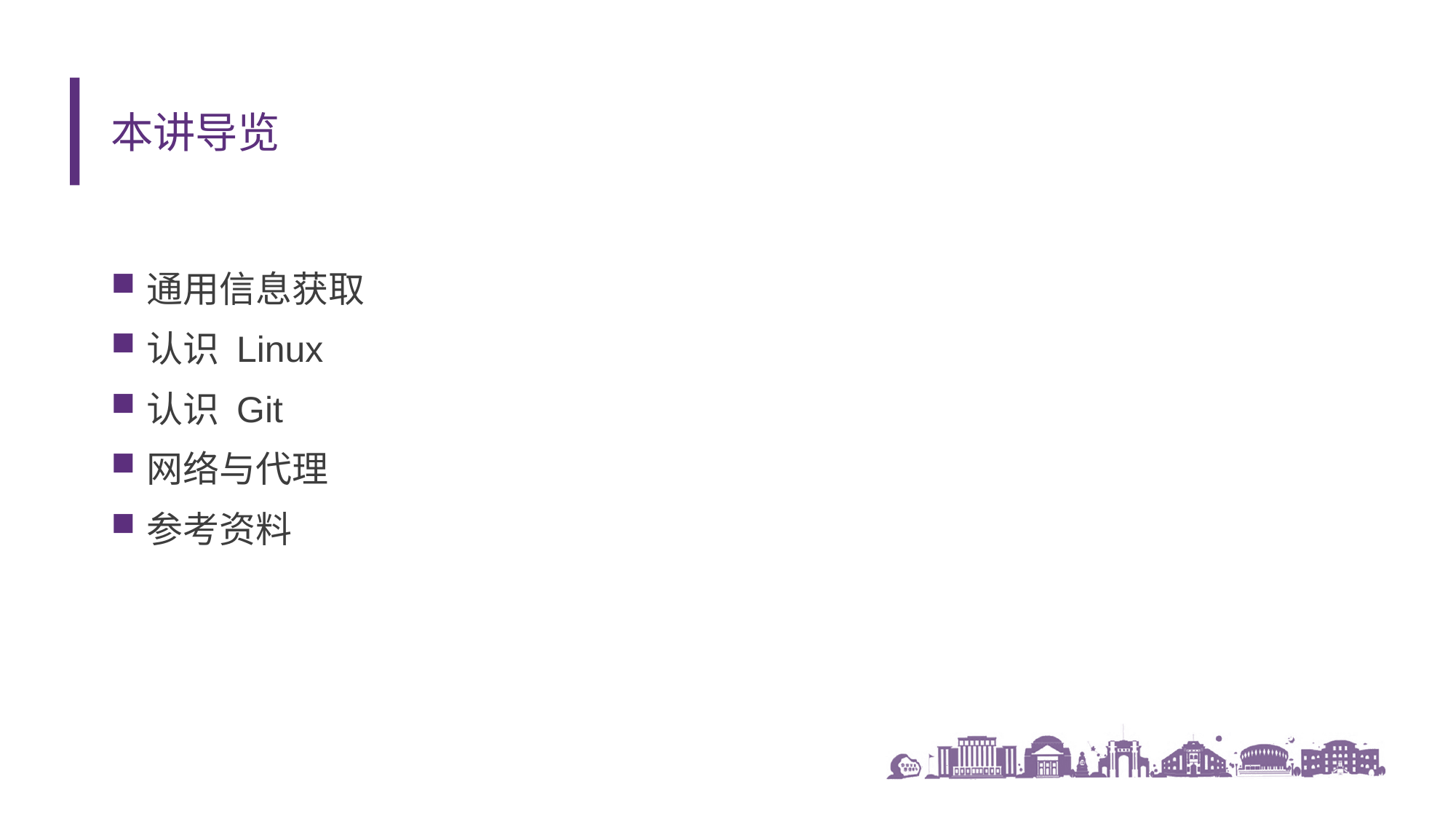

# 本讲导览
通用信息获取
认识 Linux
认识 Git
网络与代理
参考资料